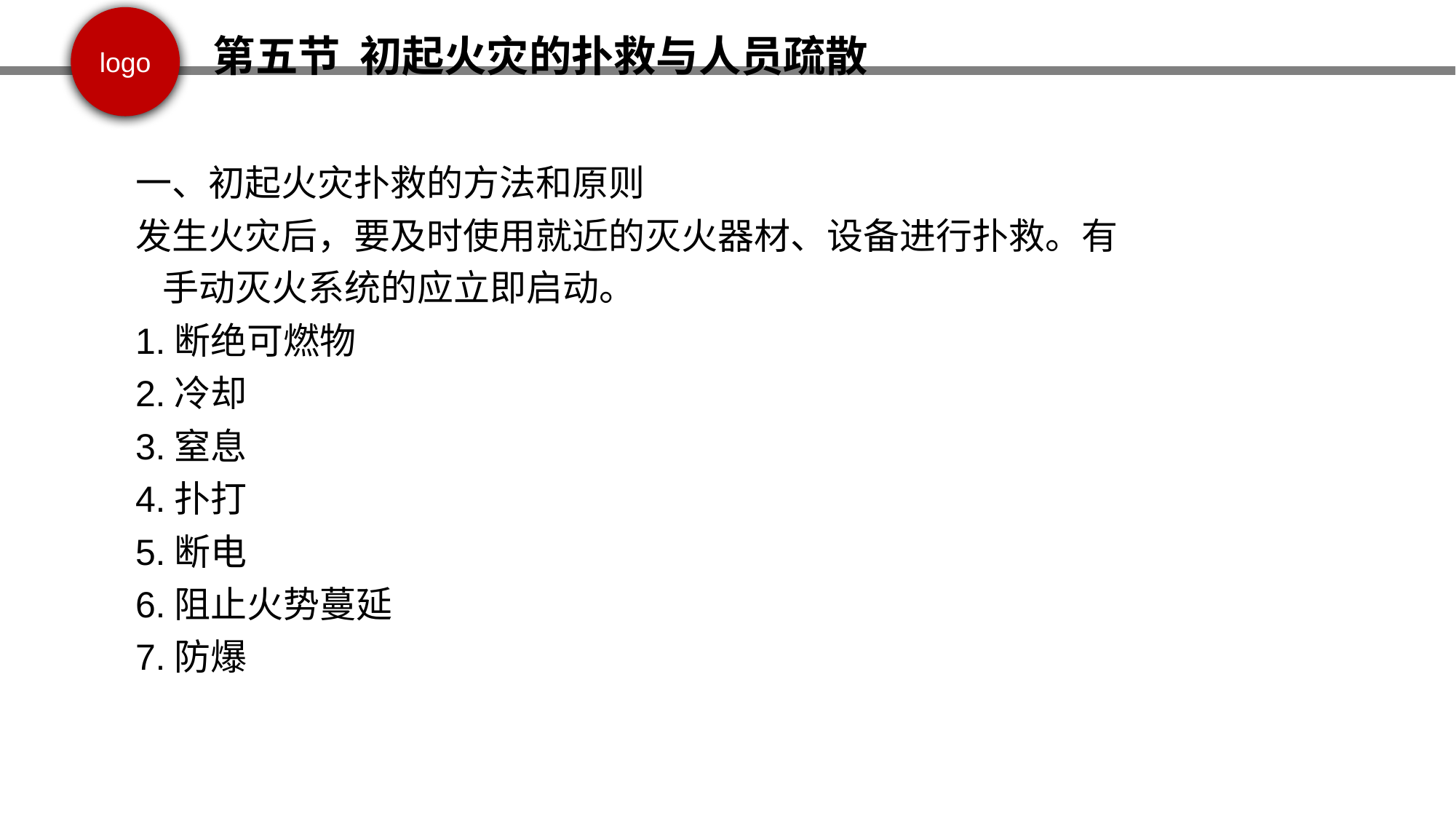

第五节  初起火灾的扑救与人员疏散
一、初起火灾扑救的方法和原则
发生火灾后，要及时使用就近的灭火器材、设备进行扑救。有手动灭火系统的应立即启动。
1.断绝可燃物
2.冷却
3.窒息
4.扑打
5.断电
6.阻止火势蔓延
7.防爆